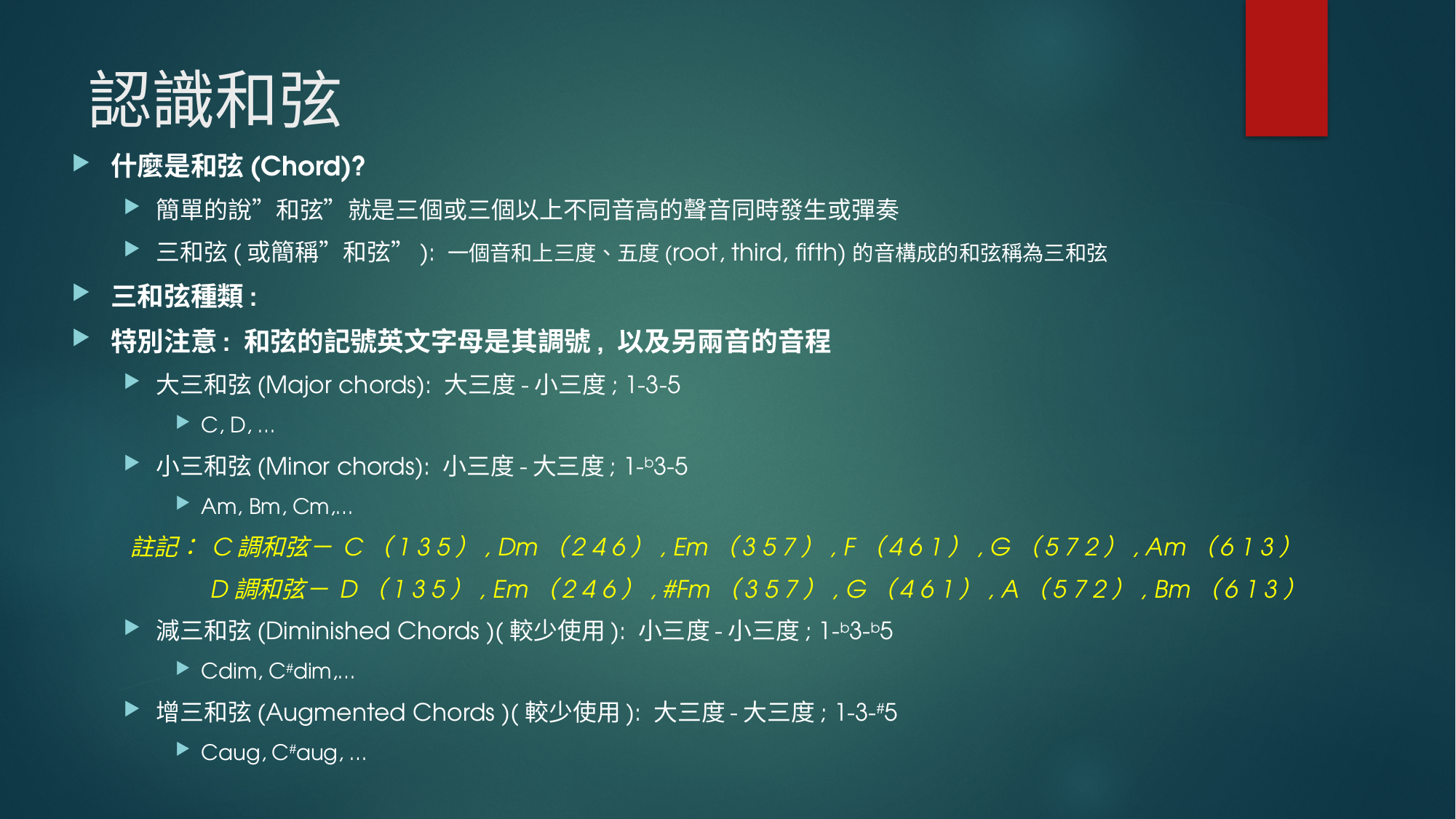

# 認識和弦
什麼是和弦(Chord)?
簡單的說”和弦”就是三個或三個以上不同音高的聲音同時發生或彈奏
三和弦(或簡稱”和弦”): 一個音和上三度、五度(root, third, fifth)的音構成的和弦稱為三和弦
三和弦種類:
特別注意: 和弦的記號英文字母是其調號, 以及另兩音的音程
大三和弦(Major chords): 大三度-小三度; 1-3-5
C, D, …
小三和弦(Minor chords): 小三度-大三度; 1-b3-5
Am, Bm, Cm,…
註記： C調和弦－ C（1 3 5）, Dm（2 4 6）, Em（3 5 7）, F（4 6 1）, G（5 7 2）, Am（6 1 3）
            D調和弦－ D（1 3 5）, Em（2 4 6）, #Fm（3 5 7）, G（4 6 1）, A（5 7 2）, Bm（6 1 3）
減三和弦(Diminished Chords )(較少使用): 小三度-小三度; 1-b3-b5
Cdim, C#dim,…
增三和弦(Augmented Chords )(較少使用): 大三度-大三度; 1-3-#5
Caug, C#aug, …